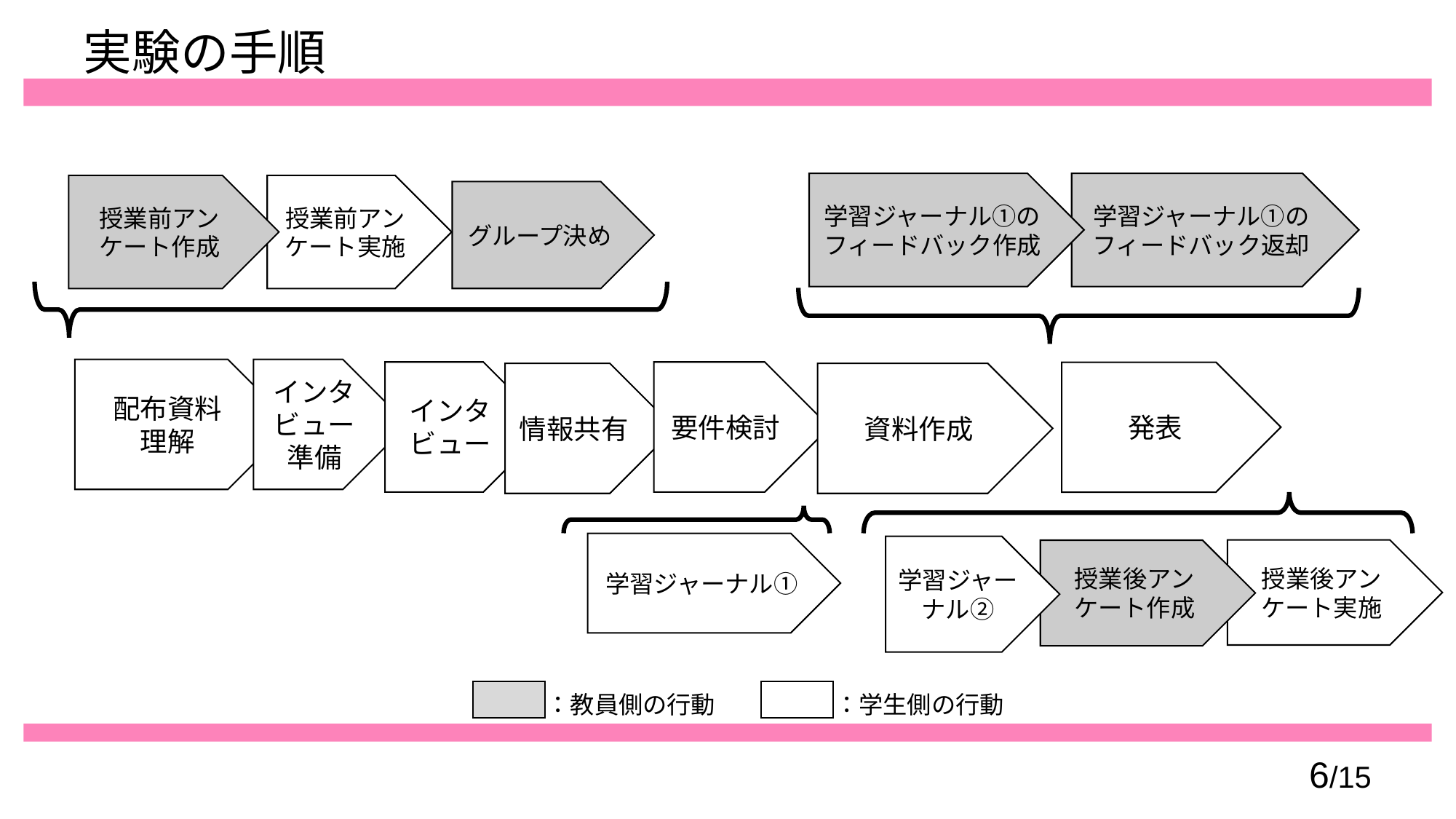

# 実験の手順

学習ジャーナル①のフィードバック作成
学習ジャーナル①のフィードバック返却
授業前アンケート作成
授業前アンケート実施
グループ決め

配布資料
理解
インタビュー
準備
インタビュー
要件検討
発表
情報共有
資料作成

学習ジャーナル①
学習ジャーナル②
授業後アンケート実施
授業後アンケート作成

：教員側の行動
：学生側の行動
6/15